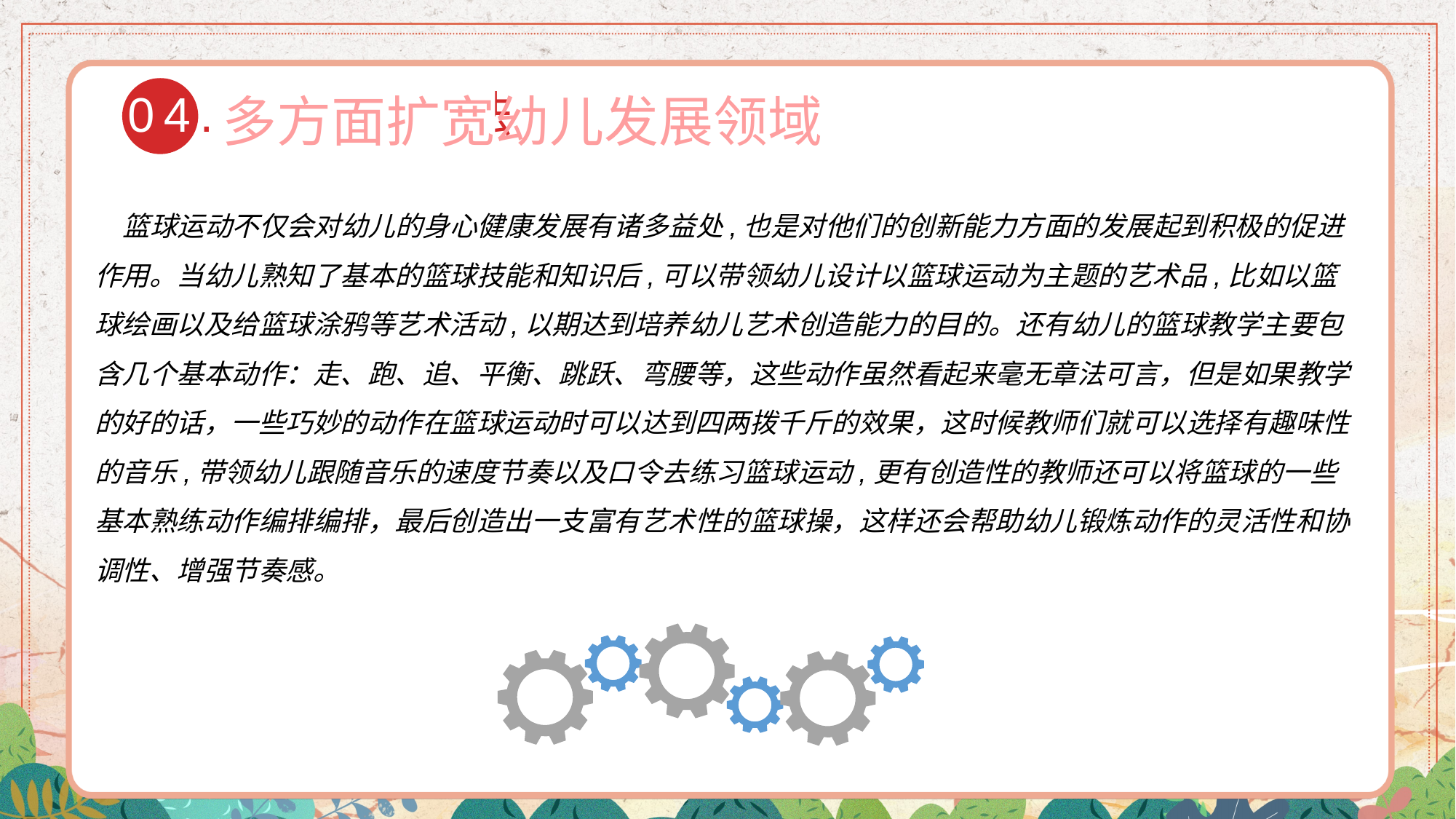

多方面扩宽幼儿发展领域

    篮球运动不仅会对幼儿的身心健康发展有诸多益处,也是对他们的创新能力方面的发展起到积极的促进作用。当幼儿熟知了基本的篮球技能和知识后,可以带领幼儿设计以篮球运动为主题的艺术品,比如以篮球绘画以及给篮球涂鸦等艺术活动,以期达到培养幼儿艺术创造能力的目的。还有幼儿的篮球教学主要包含几个基本动作：走、跑、追、平衡、跳跃、弯腰等，这些动作虽然看起来毫无章法可言，但是如果教学的好的话，一些巧妙的动作在篮球运动时可以达到四两拨千斤的效果，这时候教师们就可以选择有趣味性的音乐,带领幼儿跟随音乐的速度节奏以及口令去练习篮球运动,更有创造性的教师还可以将篮球的一些基本熟练动作编排编排，最后创造出一支富有艺术性的篮球操，这样还会帮助幼儿锻炼动作的灵活性和协调性、增强节奏感。